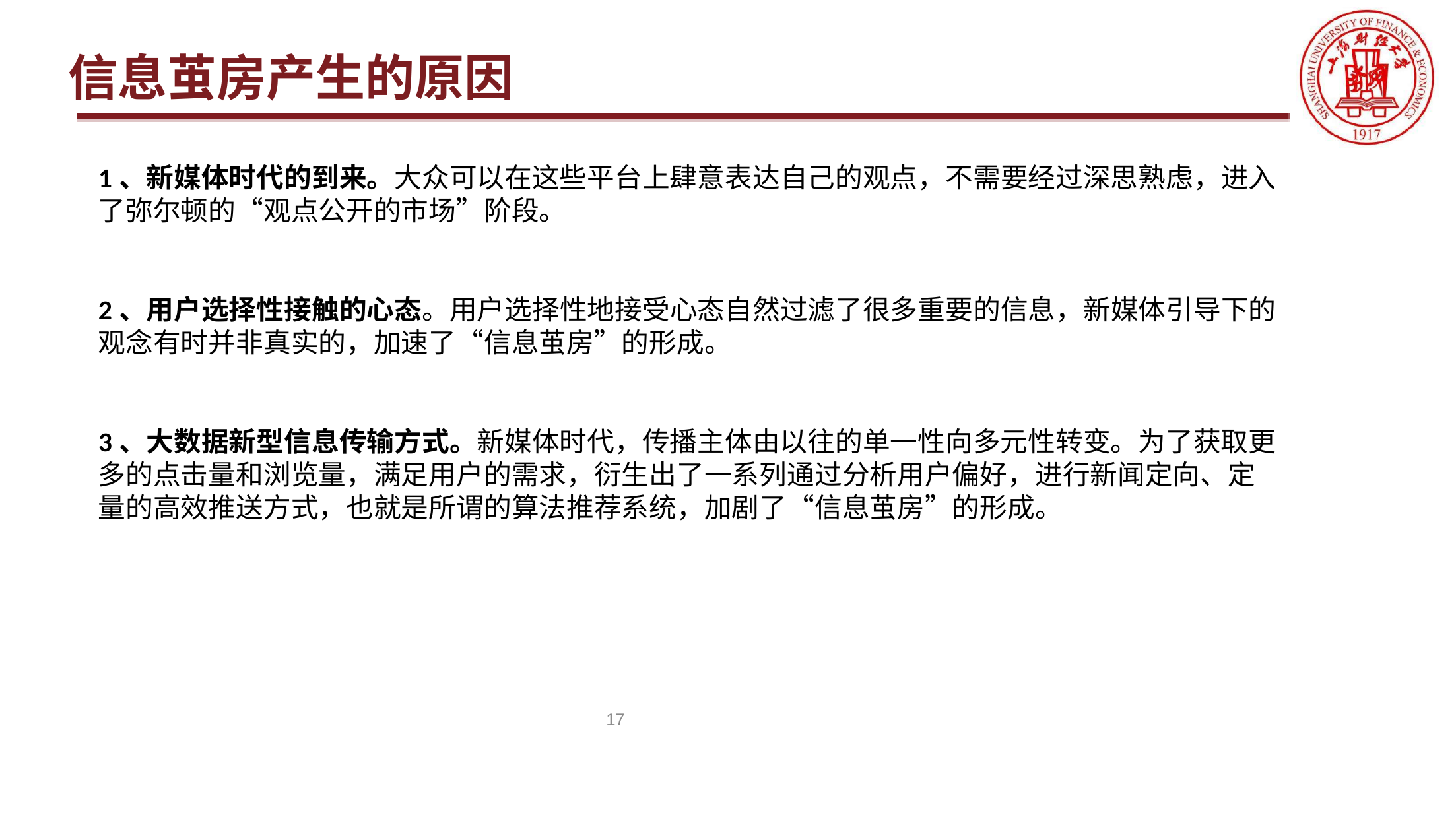

# 信息茧房产生的原因

1、新媒体时代的到来。大众可以在这些平台上肆意表达自己的观点，不需要经过深思熟虑，进入了弥尔顿的“观点公开的市场”阶段。

2、用户选择性接触的心态。用户选择性地接受心态自然过滤了很多重要的信息，新媒体引导下的观念有时并非真实的，加速了“信息茧房”的形成。

3、大数据新型信息传输方式。新媒体时代，传播主体由以往的单一性向多元性转变。为了获取更多的点击量和浏览量，满足用户的需求，衍生出了一系列通过分析用户偏好，进行新闻定向、定量的高效推送方式，也就是所谓的算法推荐系统，加剧了“信息茧房”的形成。
17